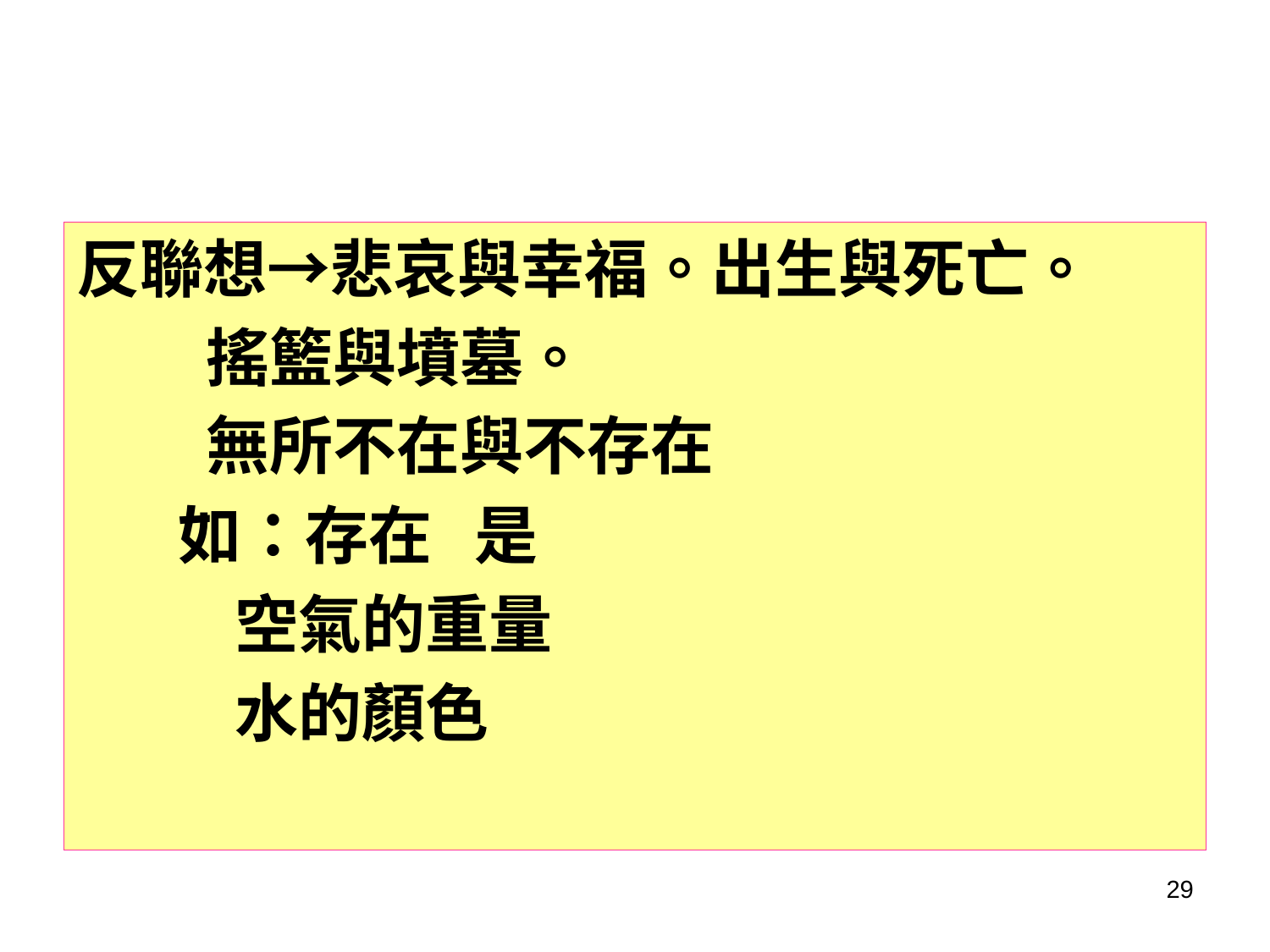

反聯想→悲哀與幸福。出生與死亡。
        搖籃與墳墓。
        無所不在與不存在
      如：存在   是
          空氣的重量
          水的顏色
29